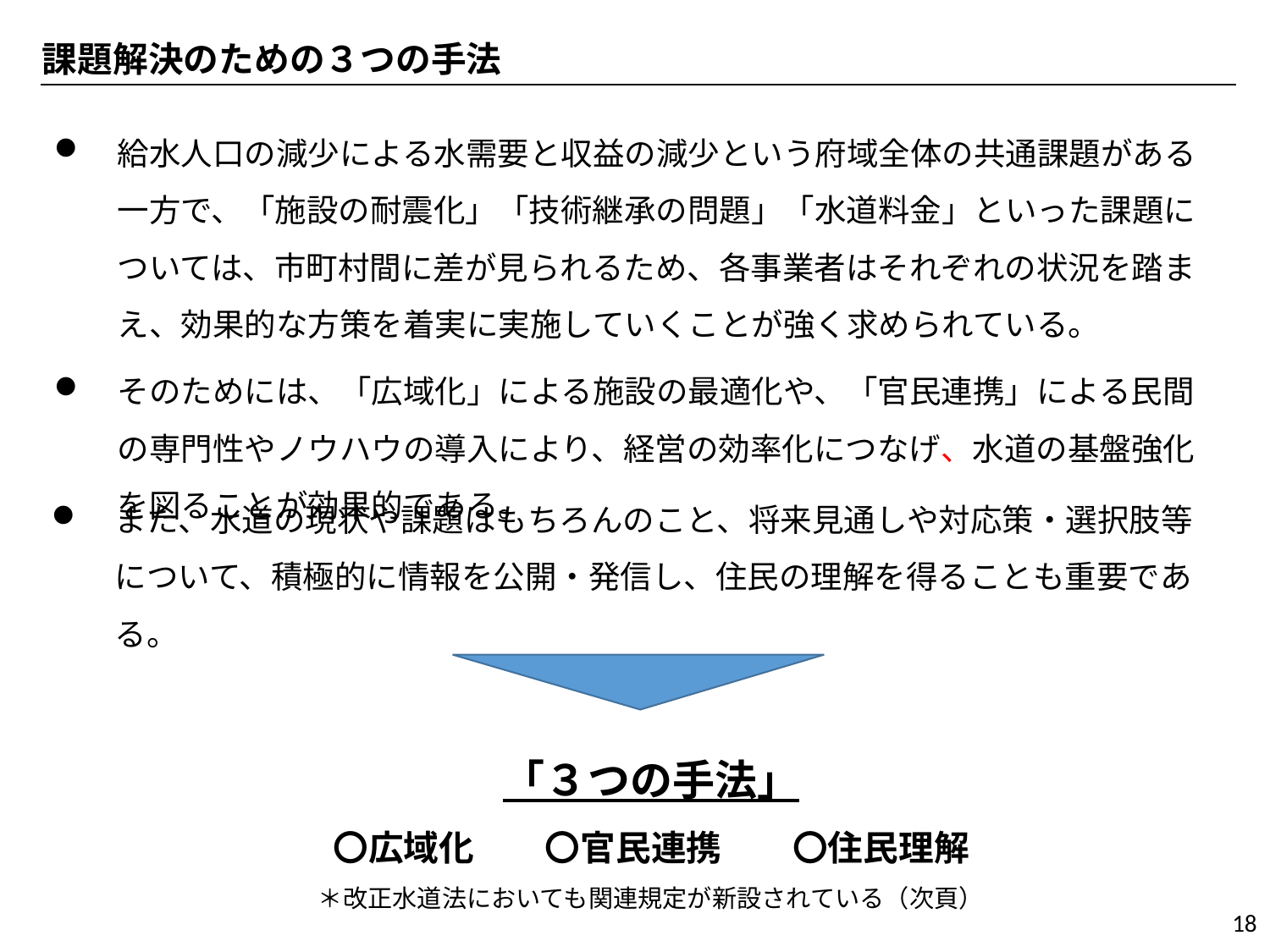

課題解決のための３つの手法
給水人口の減少による水需要と収益の減少という府域全体の共通課題がある一方で、「施設の耐震化」「技術継承の問題」「水道料金」といった課題については、市町村間に差が見られるため、各事業者はそれぞれの状況を踏まえ、効果的な方策を着実に実施していくことが強く求められている。
そのためには、「広域化」による施設の最適化や、「官民連携」による民間の専門性やノウハウの導入により、経営の効率化につなげ、水道の基盤強化を図ることが効果的である。
また、水道の現状や課題はもちろんのこと、将来見通しや対応策・選択肢等について、積極的に情報を公開・発信し、住民の理解を得ることも重要である。

「３つの手法」
〇広域化　　〇官民連携　　〇住民理解
＊改正水道法においても関連規定が新設されている（次頁）
18